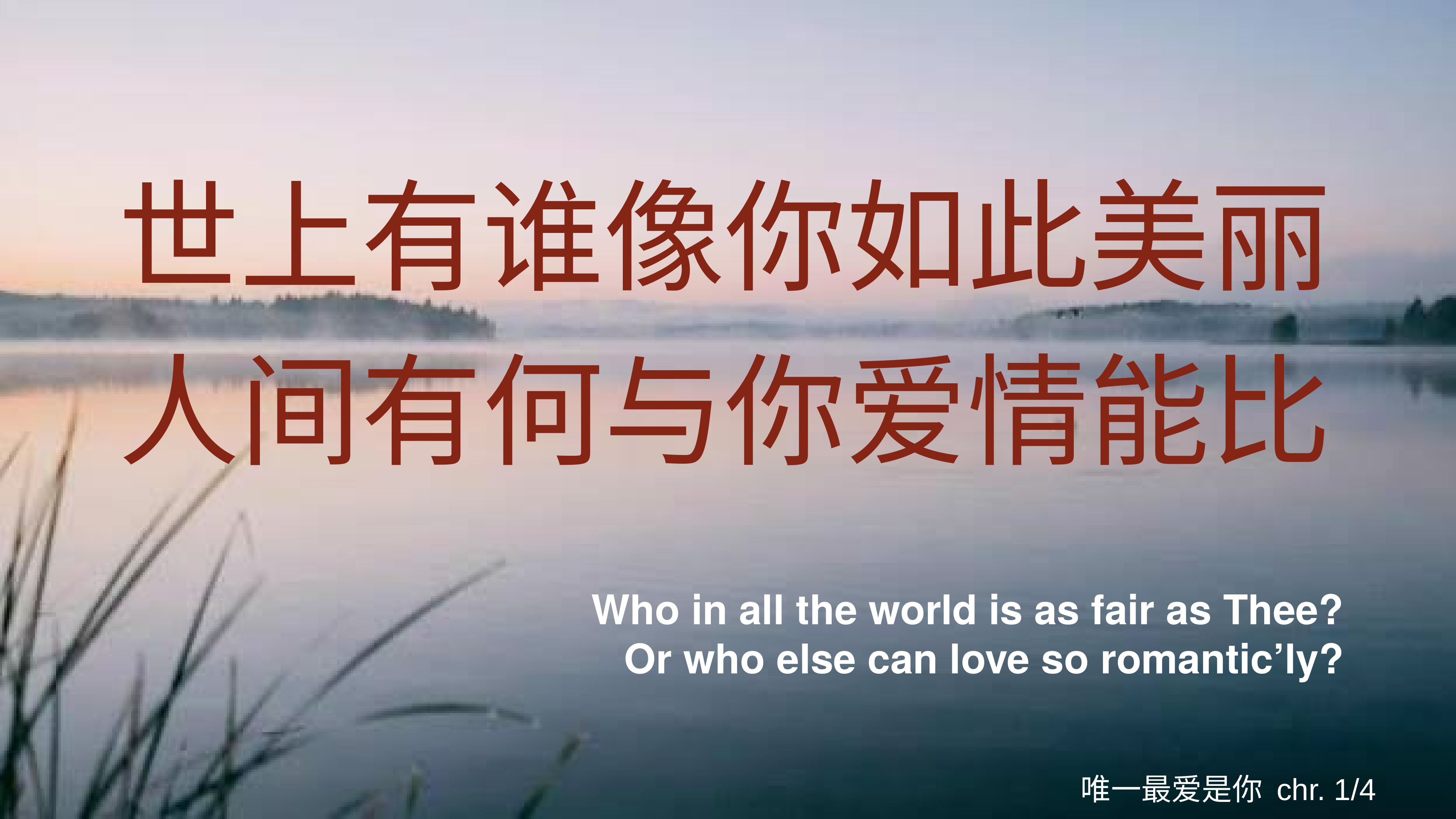

世上有谁像你如此美丽
人间有何与你爱情能比
Who in all the world is as fair as Thee?
Or who else can love so romantic’ly?
唯一最爱是你 chr. 1/4